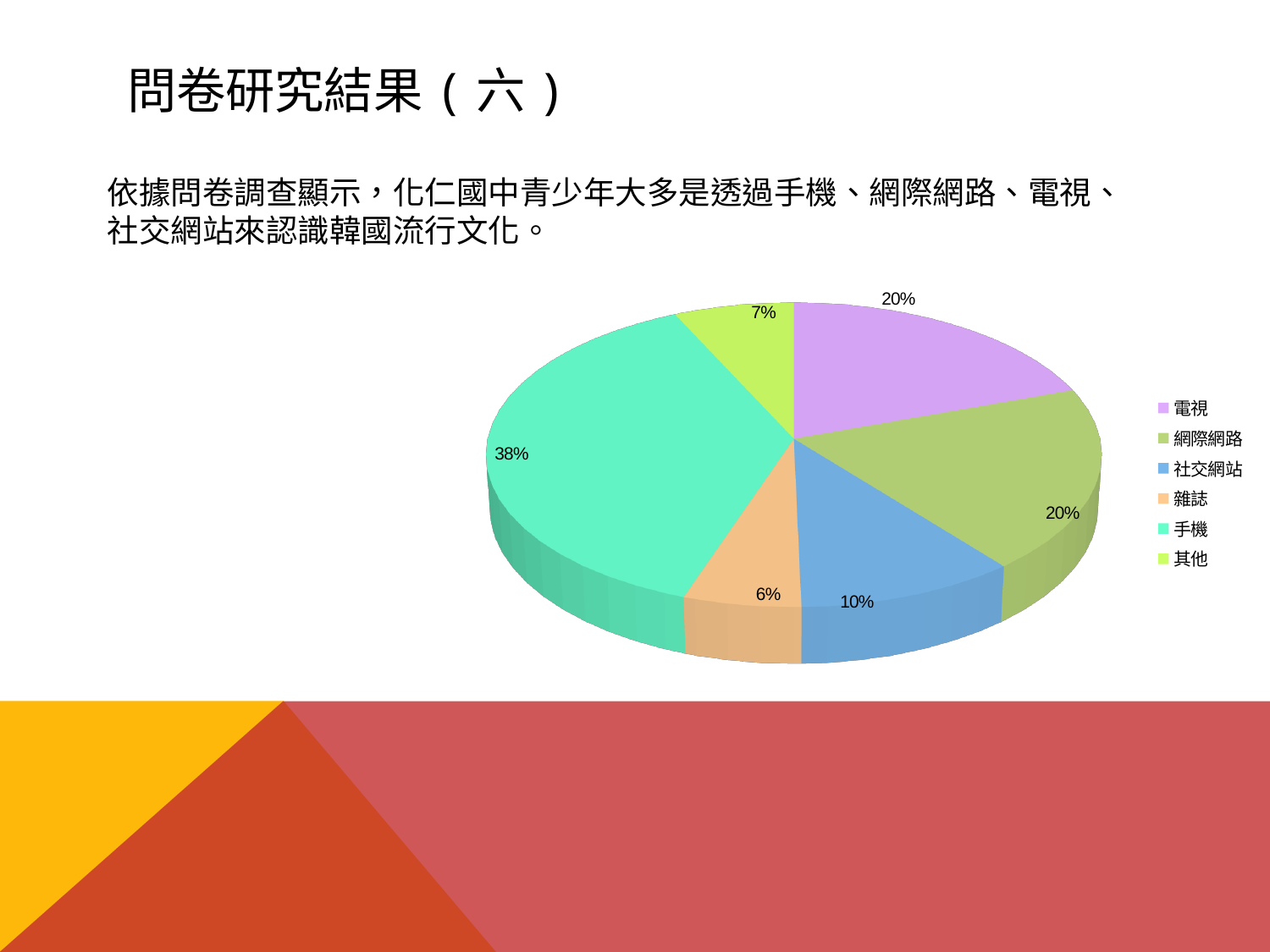

# 問卷研究結果(六)
依據問卷調查顯示，化仁國中青少年大多是透過手機、網際網路、電視、社交網站來認識韓國流行文化。

[unsupported chart]